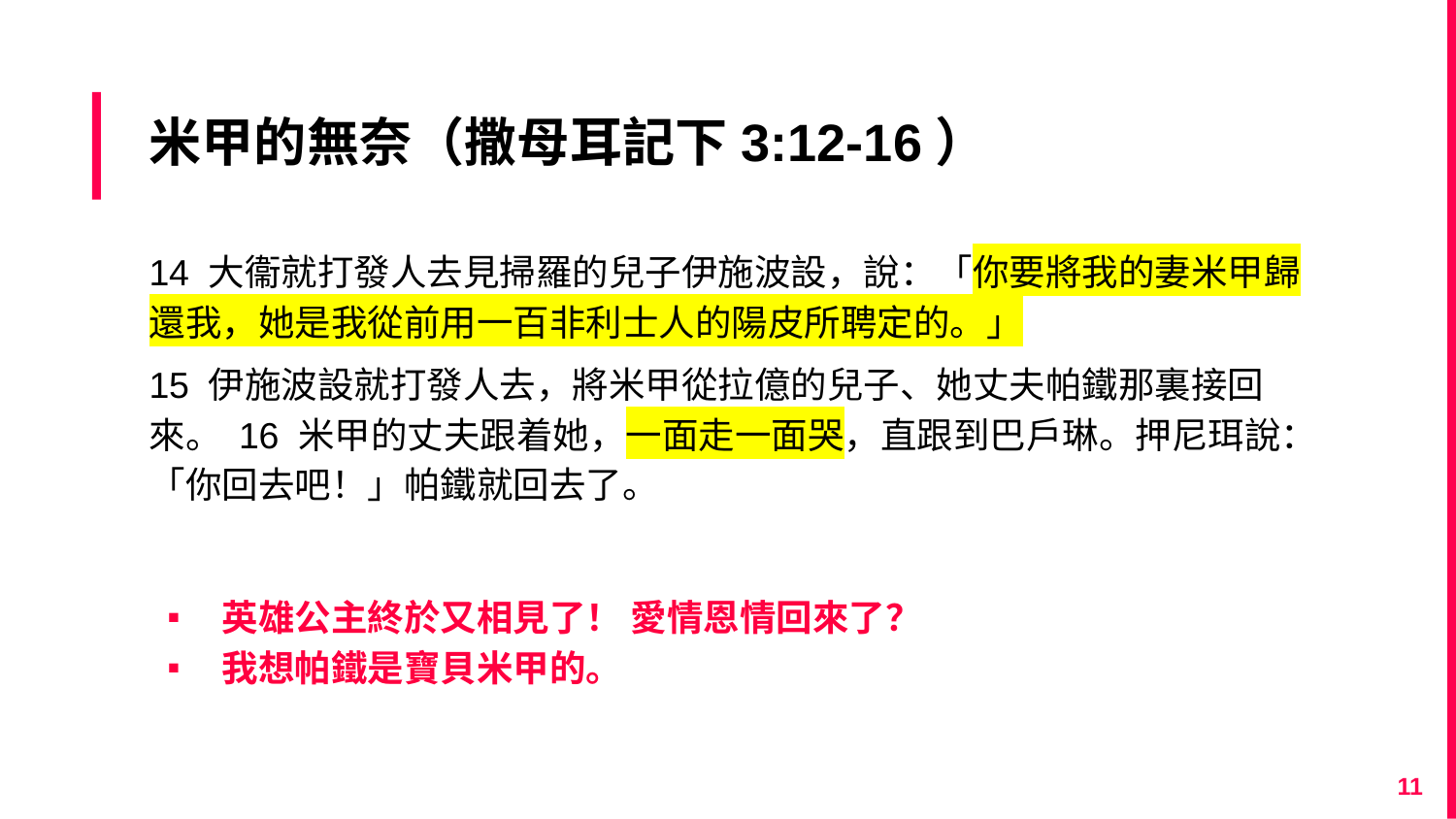

# 米甲的無奈（撒母耳記下3:12-16）
14 大衞就打發人去見掃羅的兒子伊施波設，說：「你要將我的妻米甲歸還我，她是我從前用一百非利士人的陽皮所聘定的。」
15 伊施波設就打發人去，將米甲從拉億的兒子、她丈夫帕鐵那裏接回來。 16 米甲的丈夫跟着她，一面走一面哭，直跟到巴戶琳。押尼珥說：「你回去吧！」帕鐵就回去了。

英雄公主終於又相見了！ 愛情恩情回來了？
我想帕鐵是寶貝米甲的。
11